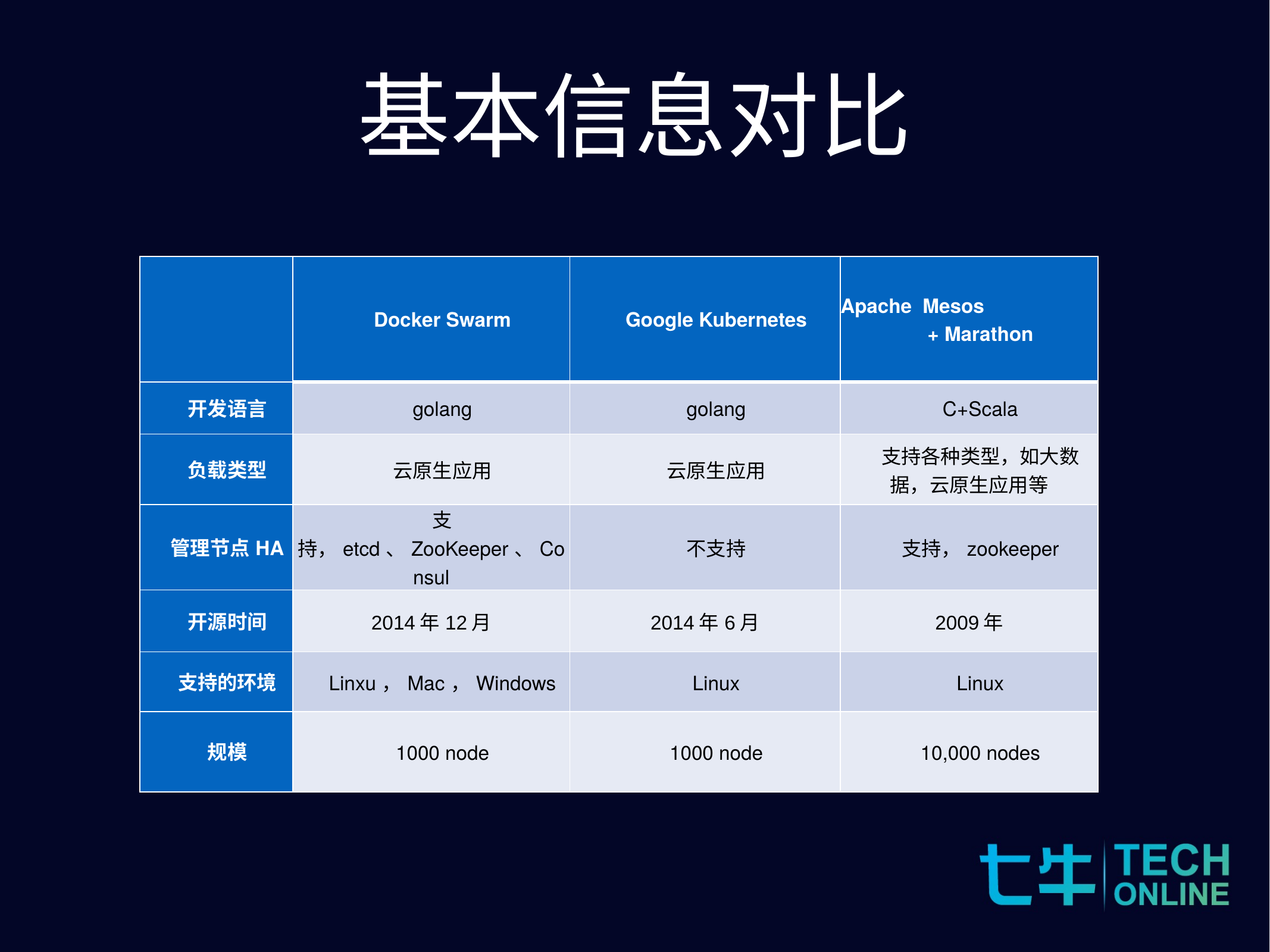

基本信息对比
|  | Docker Swarm | Google Kubernetes | Apache Mesos + Marathon |
| --- | --- | --- | --- |
| 开发语言 | golang | golang | C+Scala |
| 负载类型 | 云原生应用 | 云原生应用 | 支持各种类型，如大数据，云原生应用等 |
| 管理节点HA | 支持，etcd、ZooKeeper、Consul | 不支持 | 支持，zookeeper |
| 开源时间 | 2014年12月 | 2014年6月 | 2009年 |
| 支持的环境 | Linxu，Mac，Windows | Linux | Linux |
| 规模 | 1000 node | 1000 node | 10,000 nodes |